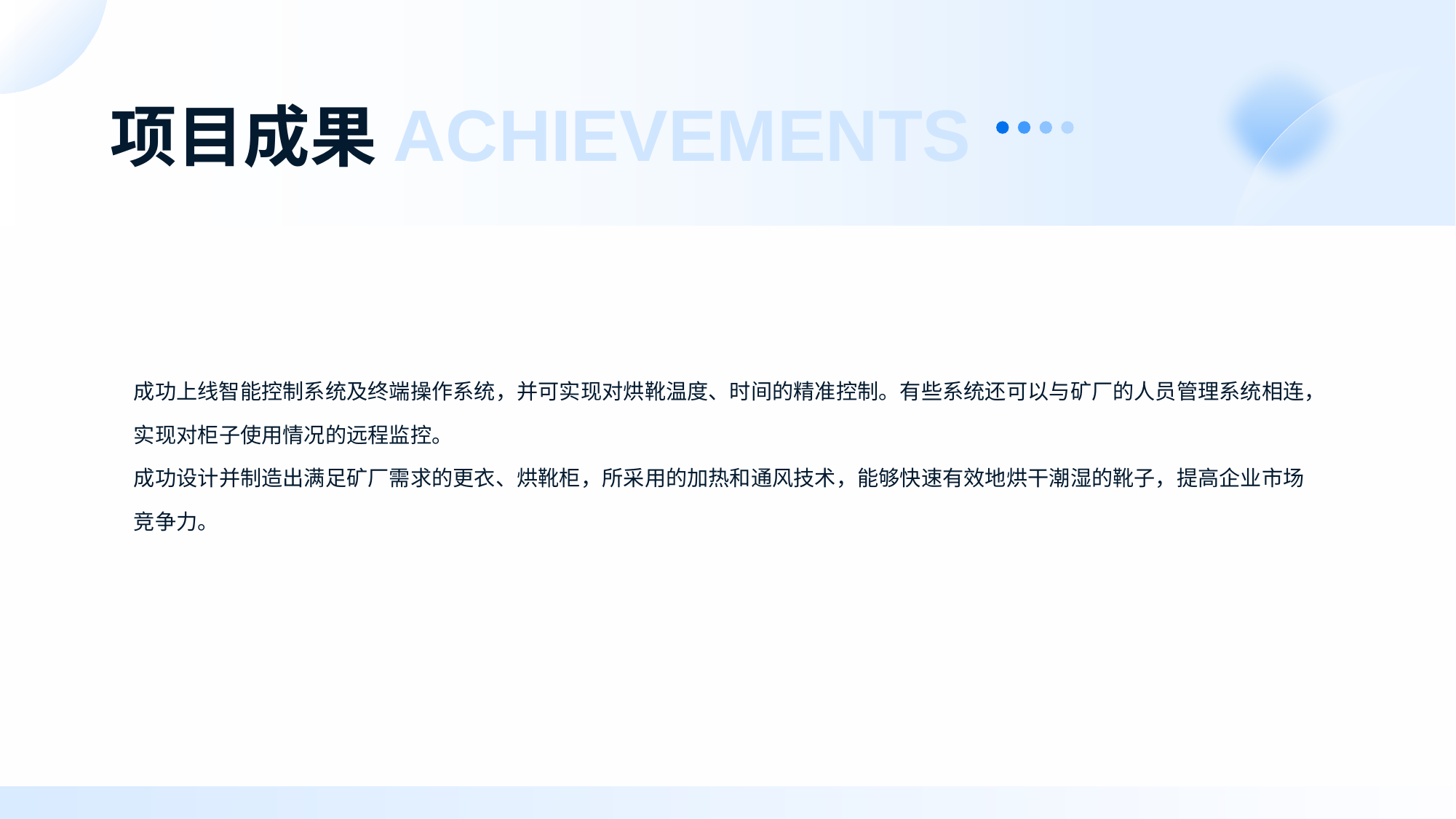

# 项目成果ACHIEVEMENTS
成功上线智能控制系统及终端操作系统，并可实现对烘靴温度、时间的精准控制。有些系统还可以与矿厂的人员管理系统相连，实现对柜子使用情况的远程监控。
成功设计并制造出满足矿厂需求的更衣、烘靴柜，所采用的加热和通风技术，能够快速有效地烘干潮湿的靴子，提高企业市场竞争力。